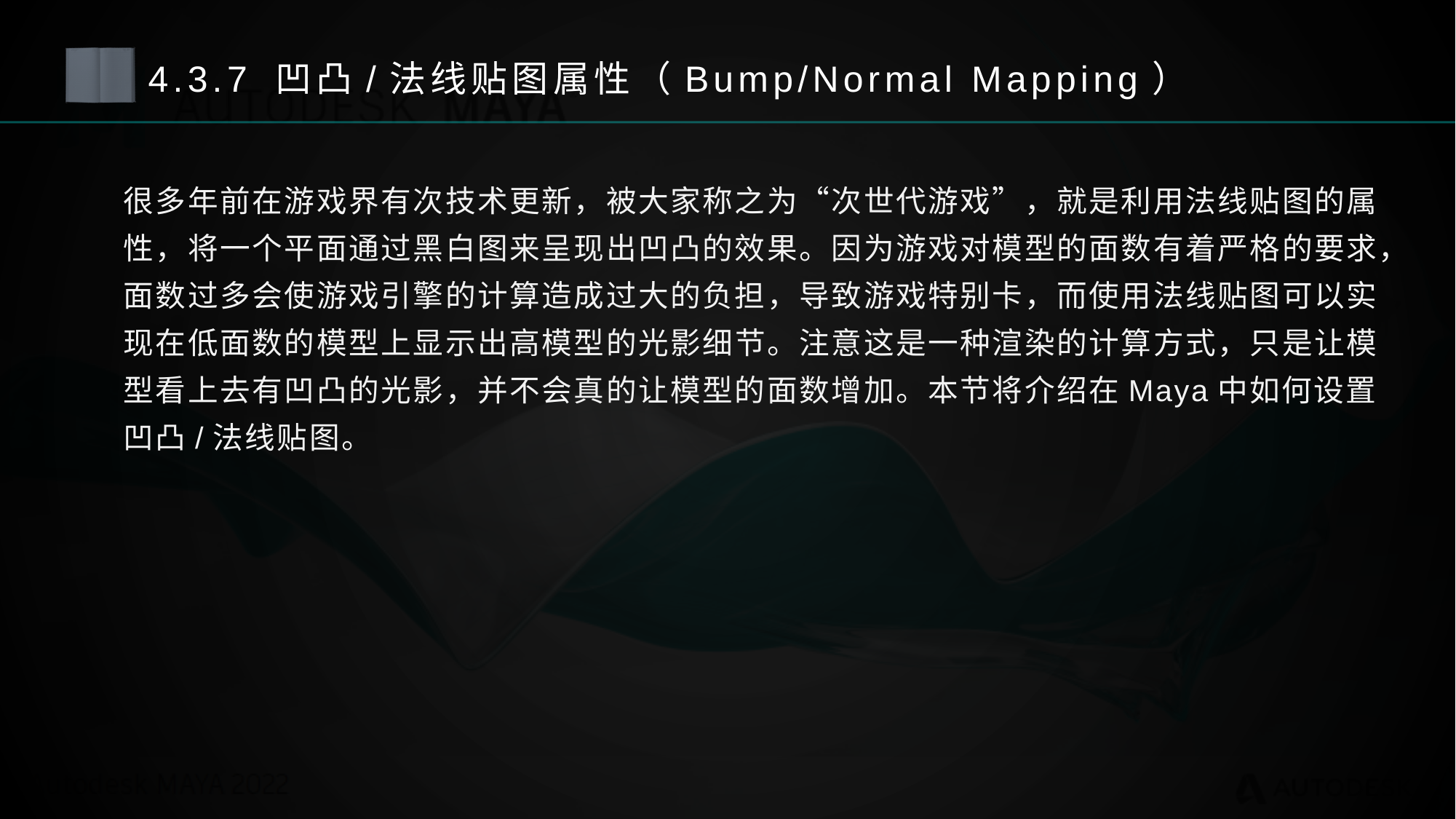

4.3.7 凹凸/法线贴图属性（Bump/Normal Mapping）
很多年前在游戏界有次技术更新，被大家称之为“次世代游戏”，就是利用法线贴图的属性，将一个平面通过黑白图来呈现出凹凸的效果。因为游戏对模型的面数有着严格的要求，面数过多会使游戏引擎的计算造成过大的负担，导致游戏特别卡，而使用法线贴图可以实现在低面数的模型上显示出高模型的光影细节。注意这是一种渲染的计算方式，只是让模型看上去有凹凸的光影，并不会真的让模型的面数增加。本节将介绍在Maya中如何设置凹凸/法线贴图。